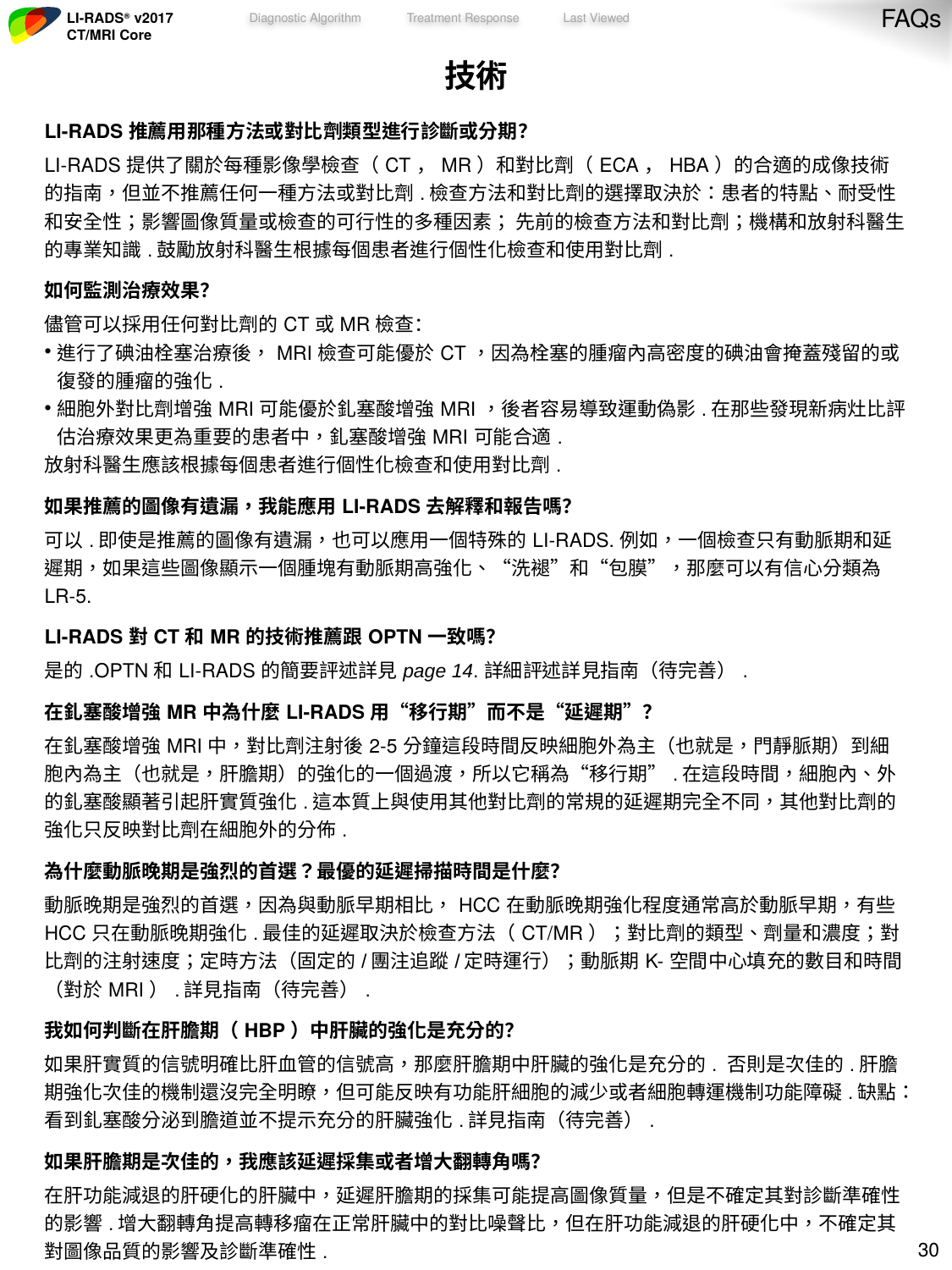

FAQs
| 技術 |
| --- |
| LI-RADS推薦用那種方法或對比劑類型進行診斷或分期？ LI-RADS提供了關於每種影像學檢查（CT，MR）和對比劑（ECA，HBA）的合適的成像技術的指南，但並不推薦任何一種方法或對比劑.檢查方法和對比劑的選擇取決於：患者的特點、耐受性和安全性；影響圖像質量或檢查的可行性的多種因素； 先前的檢查方法和對比劑；機構和放射科醫生的專業知識.鼓勵放射科醫生根據每個患者進行個性化檢查和使用對比劑. |
| 如何監測治療效果？ 儘管可以採用任何對比劑的CT或MR檢查： 進行了碘油栓塞治療後，MRI檢查可能優於CT，因為栓塞的腫瘤內高密度的碘油會掩蓋殘留的或復發的腫瘤的強化. 細胞外對比劑增強MRI可能優於釓塞酸增強MRI，後者容易導致運動偽影.在那些發現新病灶比評估治療效果更為重要的患者中，釓塞酸增強MRI可能合適. 放射科醫生應該根據每個患者進行個性化檢查和使用對比劑. |
| 如果推薦的圖像有遺漏，我能應用LI-RADS去解釋和報告嗎？ 可以.即使是推薦的圖像有遺漏，也可以應用一個特殊的LI-RADS.例如，一個檢查只有動脈期和延遲期，如果這些圖像顯示一個腫塊有動脈期高強化、“洗褪”和“包膜”，那麼可以有信心分類為LR-5. |
| LI-RADS對CT和MR的技術推薦跟OPTN一致嗎？ 是的.OPTN和LI-RADS的簡要評述詳見page 14.詳細評述詳見指南（待完善）. |
| 在釓塞酸增強MR中為什麼LI-RADS用“移行期”而不是“延遲期”？ 在釓塞酸增強MRI中，對比劑注射後2-5分鐘這段時間反映細胞外為主（也就是，門靜脈期）到細胞內為主（也就是，肝膽期）的強化的一個過渡，所以它稱為“移行期”.在這段時間，細胞內、外的釓塞酸顯著引起肝實質強化.這本質上與使用其他對比劑的常規的延遲期完全不同，其他對比劑的強化只反映對比劑在細胞外的分佈. |
| 為什麼動脈晚期是強烈的首選？最優的延遲掃描時間是什麼？ 動脈晚期是強烈的首選，因為與動脈早期相比，HCC在動脈晚期強化程度通常高於動脈早期，有些HCC只在動脈晚期強化.最佳的延遲取決於檢查方法（CT/MR）；對比劑的類型、劑量和濃度；對比劑的注射速度；定時方法（固定的/團注追蹤/定時運行）；動脈期K-空間中心填充的數目和時間（對於MRI）.詳見指南（待完善）. |
| 我如何判斷在肝膽期（HBP）中肝臟的強化是充分的？ 如果肝實質的信號明確比肝血管的信號高，那麼肝膽期中肝臟的強化是充分的. 否則是次佳的.肝膽期強化次佳的機制還沒完全明瞭，但可能反映有功能肝細胞的減少或者細胞轉運機制功能障礙.缺點：看到釓塞酸分泌到膽道並不提示充分的肝臟強化.詳見指南（待完善）. |
| 如果肝膽期是次佳的，我應該延遲採集或者增大翻轉角嗎？ 在肝功能減退的肝硬化的肝臟中，延遲肝膽期的採集可能提高圖像質量，但是不確定其對診斷準確性的影響.增大翻轉角提高轉移瘤在正常肝臟中的對比噪聲比，但在肝功能減退的肝硬化中，不確定其對圖像品質的影響及診斷準確性. |
30